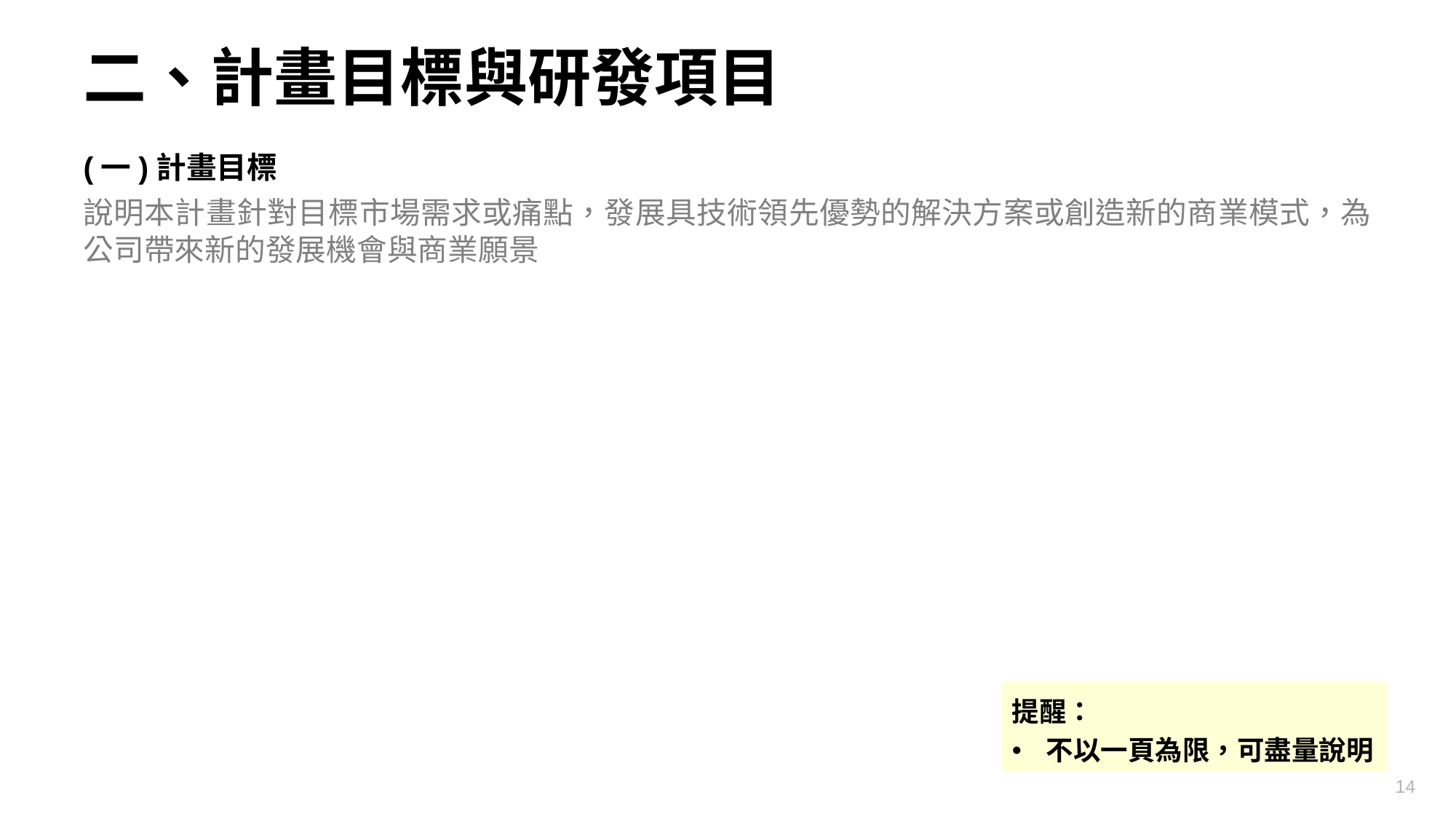

# 二、計畫目標與研發項目
(一)計畫目標
說明本計畫針對目標市場需求或痛點，發展具技術領先優勢的解決方案或創造新的商業模式，為公司帶來新的發展機會與商業願景
提醒：
不以一頁為限，可盡量說明
14